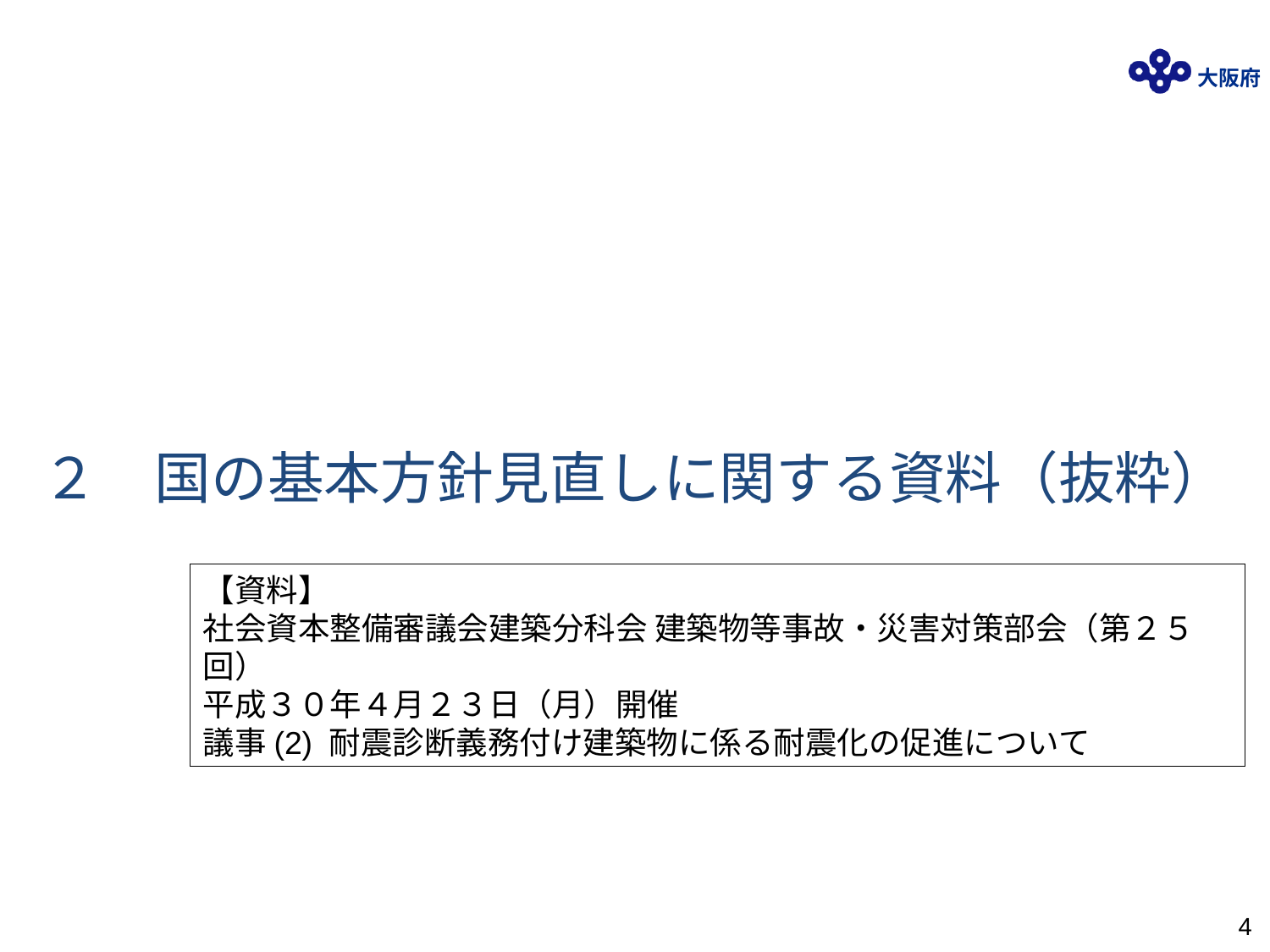

# ２　国の基本方針見直しに関する資料（抜粋）
【資料】
社会資本整備審議会建築分科会 建築物等事故・災害対策部会（第２５回）
平成３０年４月２３日（月）開催
議事(2) 耐震診断義務付け建築物に係る耐震化の促進について
4